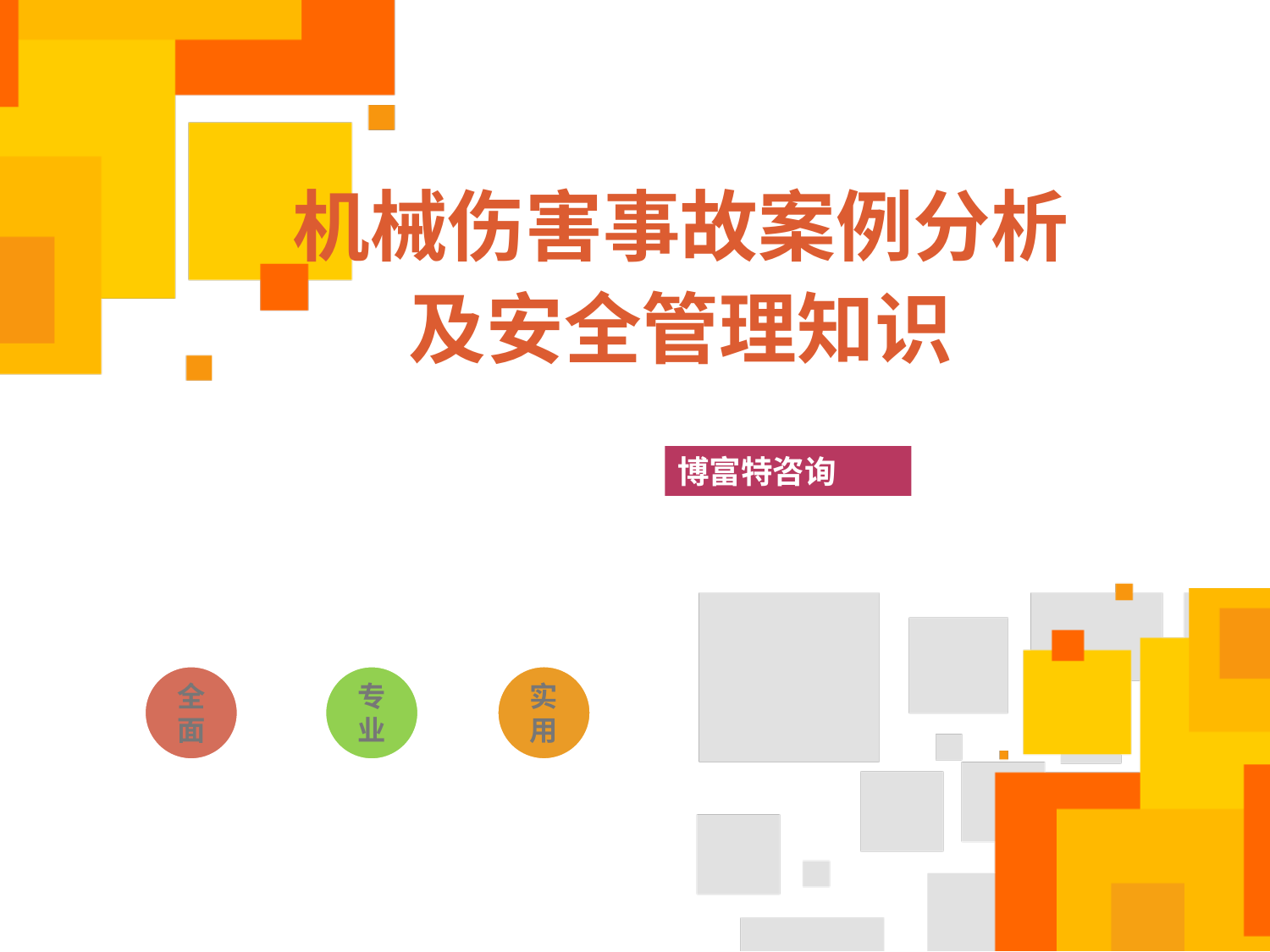

# 机械伤害事故案例分析 及安全管理知识
博富特咨询
实用
全面
专业